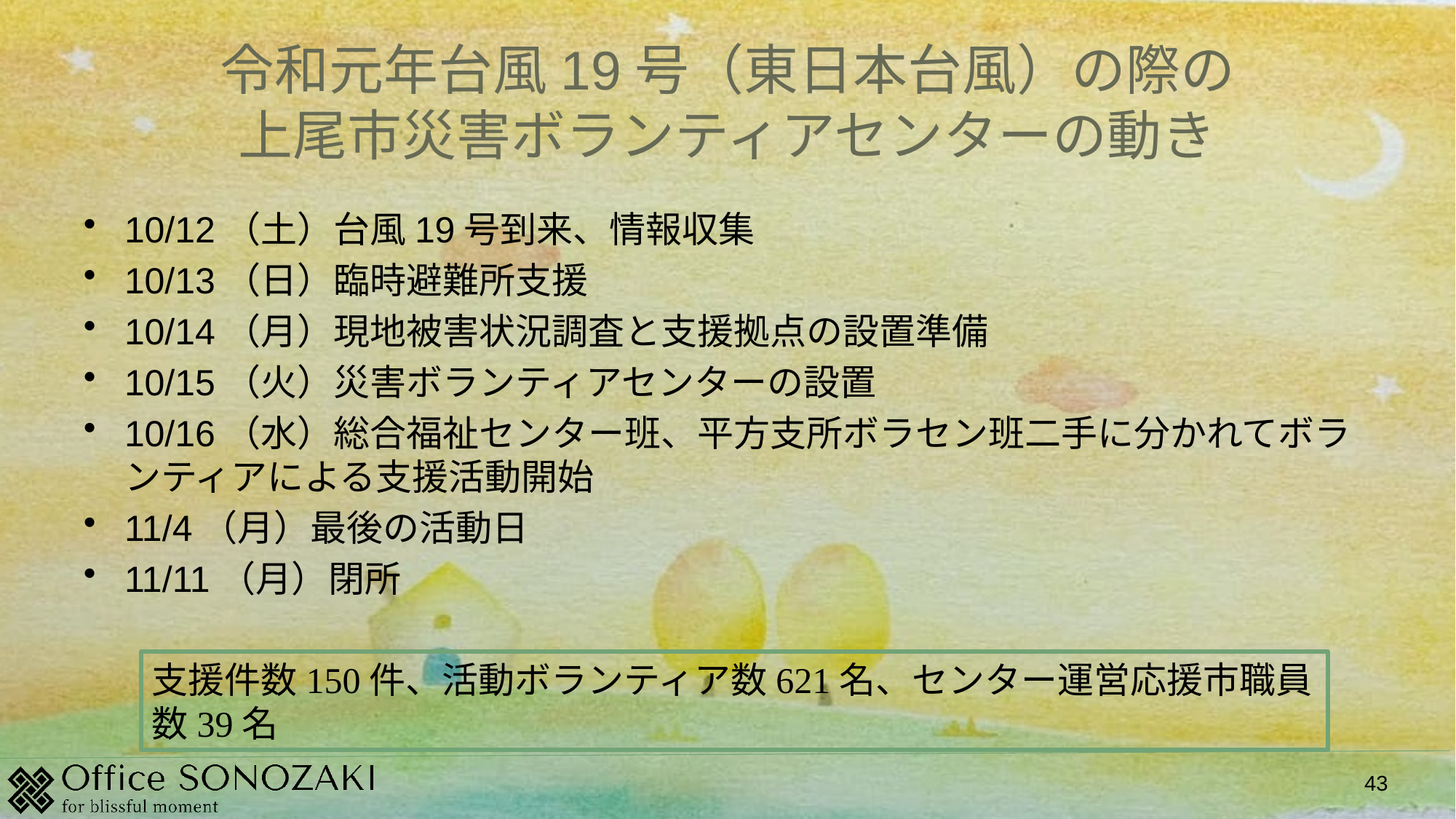

# 令和元年台風19号（東日本台風）の際の 上尾市災害ボランティアセンターの動き
10/12（土）台風19号到来、情報収集
10/13（日）臨時避難所支援
10/14（月）現地被害状況調査と支援拠点の設置準備
10/15（火）災害ボランティアセンターの設置
10/16（水）総合福祉センター班、平方支所ボラセン班二手に分かれてボランティアによる支援活動開始
11/4（月）最後の活動日
11/11（月）閉所
支援件数150件、活動ボランティア数621名、センター運営応援市職員数39名
43